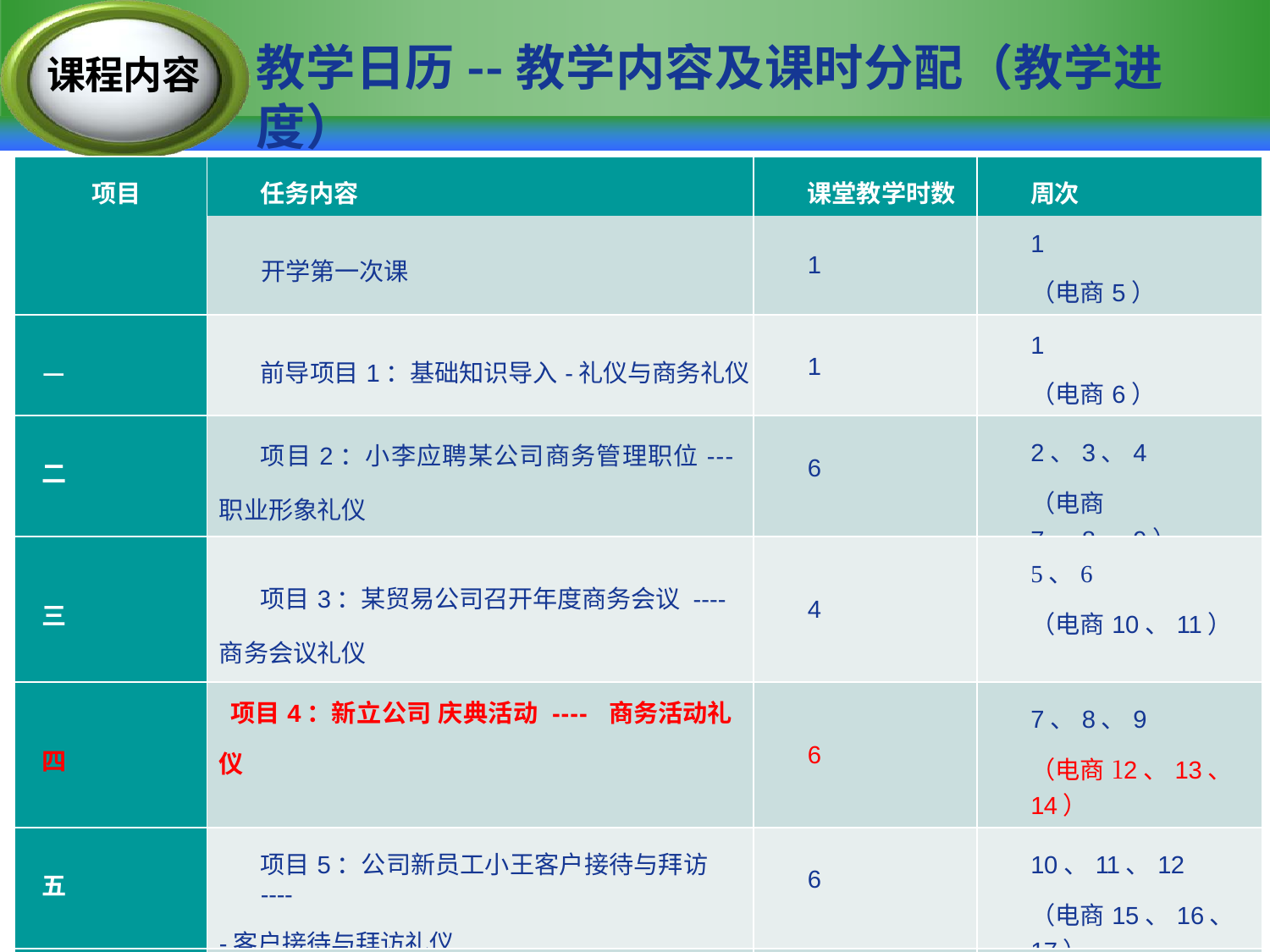

# 教学日历--教学内容及课时分配（教学进度）
课程内容
| 项目 | 任务内容 | 课堂教学时数 | 周次 |
| --- | --- | --- | --- |
|  | 开学第一次课 | 1 | 1 （电商5） |
| — | 前导项目1：基础知识导入-礼仪与商务礼仪 | 1 | 1 （电商6） |
| 二 | 项目2：小李应聘某公司商务管理职位---职业形象礼仪 | 6 | 2、3、4 （电商7、8、9） |
| 三 | 项目3：某贸易公司召开年度商务会议 ---- 商务会议礼仪 | 4 | 5、6 （电商10、11） |
| 四 | 项目4：新立公司 庆典活动 ---- 商务活动礼 仪 | 6 | 7、8、9 （电商12、13、14） |
| 五 | 项目5：公司新员工小王客户接待与拜访 ---- -客户接待与拜访礼仪 | 6 | 10、11、12 （电商15、16、17） |
|  |  |  | 13 |